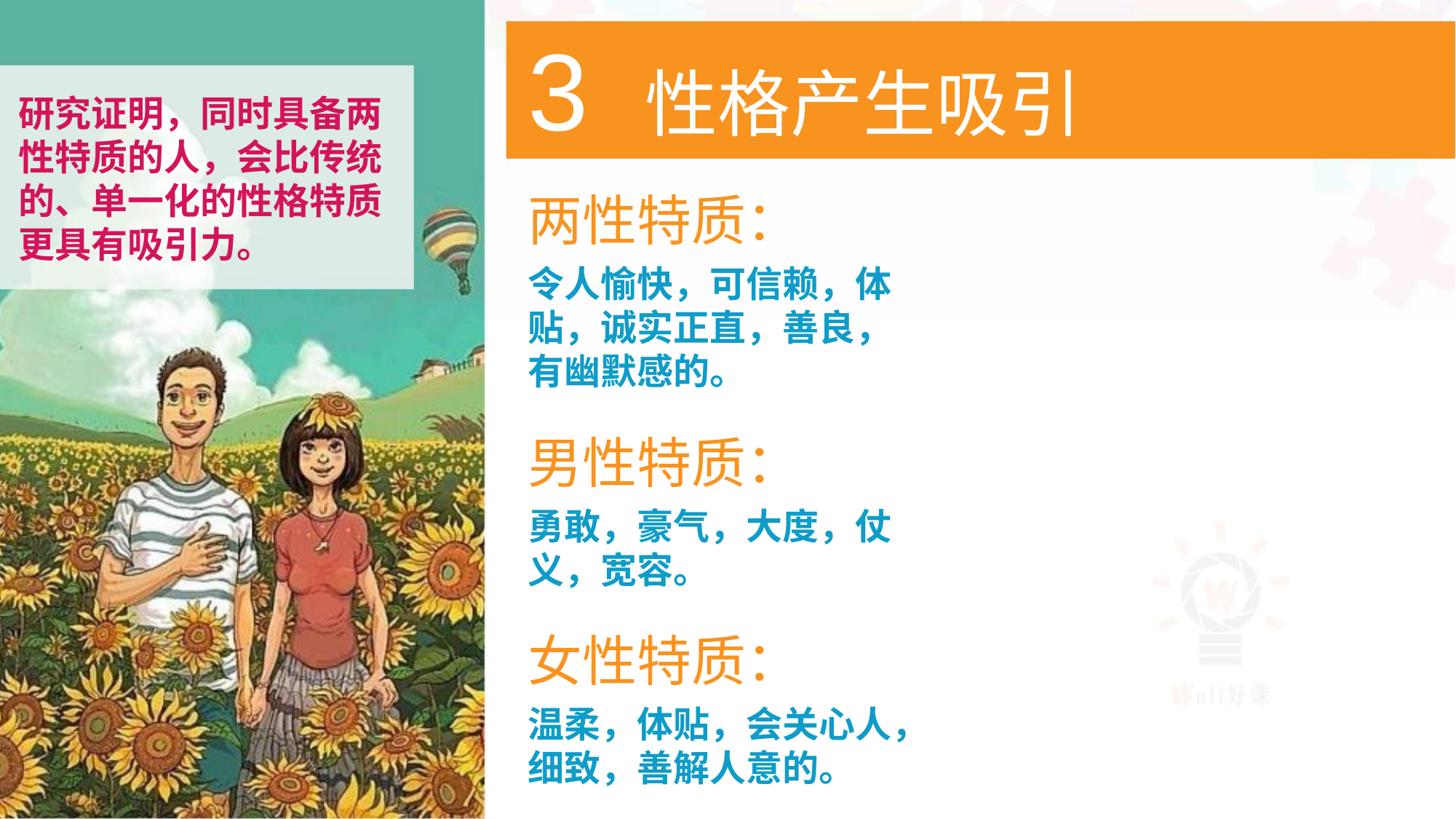

3 性格产生吸引
研究证明，同时具备两
性特质的人，会比传统
的、单一化的性格特质
更具有吸引力。
两性特质：
令人愉快，可信赖，体
贴，诚实正直，善良，
有幽默感的。
男性特质：
勇敢，豪气，大度，仗
义，宽容。
女性特质：
温柔，体贴，会关心人，
细致，善解人意的。